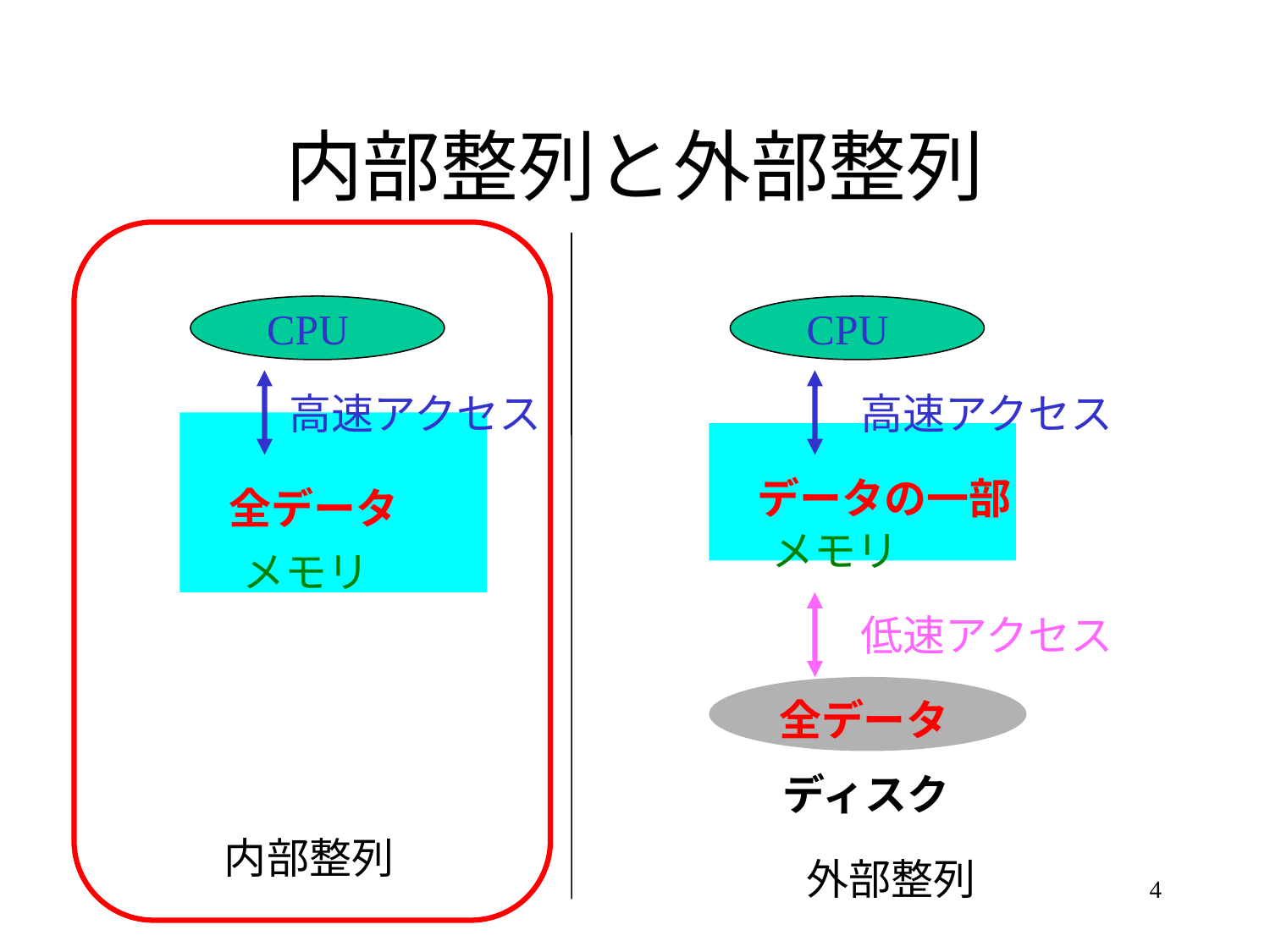

# 内部整列と外部整列

CPU

CPU

高速アクセス
高速アクセス

データの一部
全データ
メモリ
メモリ

低速アクセス

全データ
ディスク
内部整列
外部整列
4